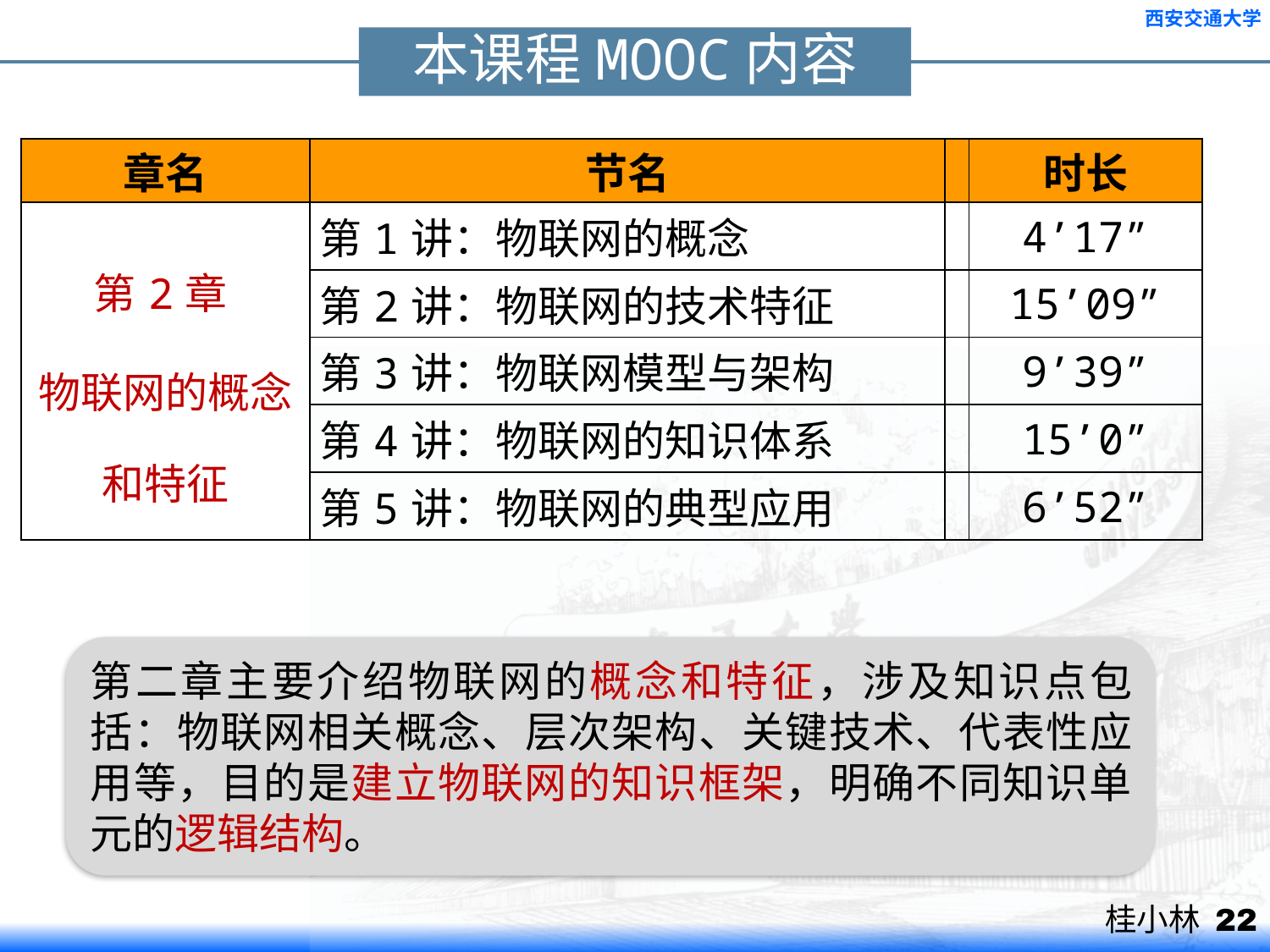

本课程MOOC内容
| 章名 | 节名 |  | 时长 |
| --- | --- | --- | --- |
| 第2章 物联网的概念和特征 | 第1讲：物联网的概念 |  | 4’17” |
|  | 第2讲：物联网的技术特征 |  | 15’09” |
|  | 第3讲：物联网模型与架构 |  | 9’39” |
|  | 第4讲：物联网的知识体系 |  | 15’0” |
|  | 第5讲：物联网的典型应用 |  | 6’52” |
第二章主要介绍物联网的概念和特征，涉及知识点包括：物联网相关概念、层次架构、关键技术、代表性应用等，目的是建立物联网的知识框架，明确不同知识单元的逻辑结构。
桂小林 22